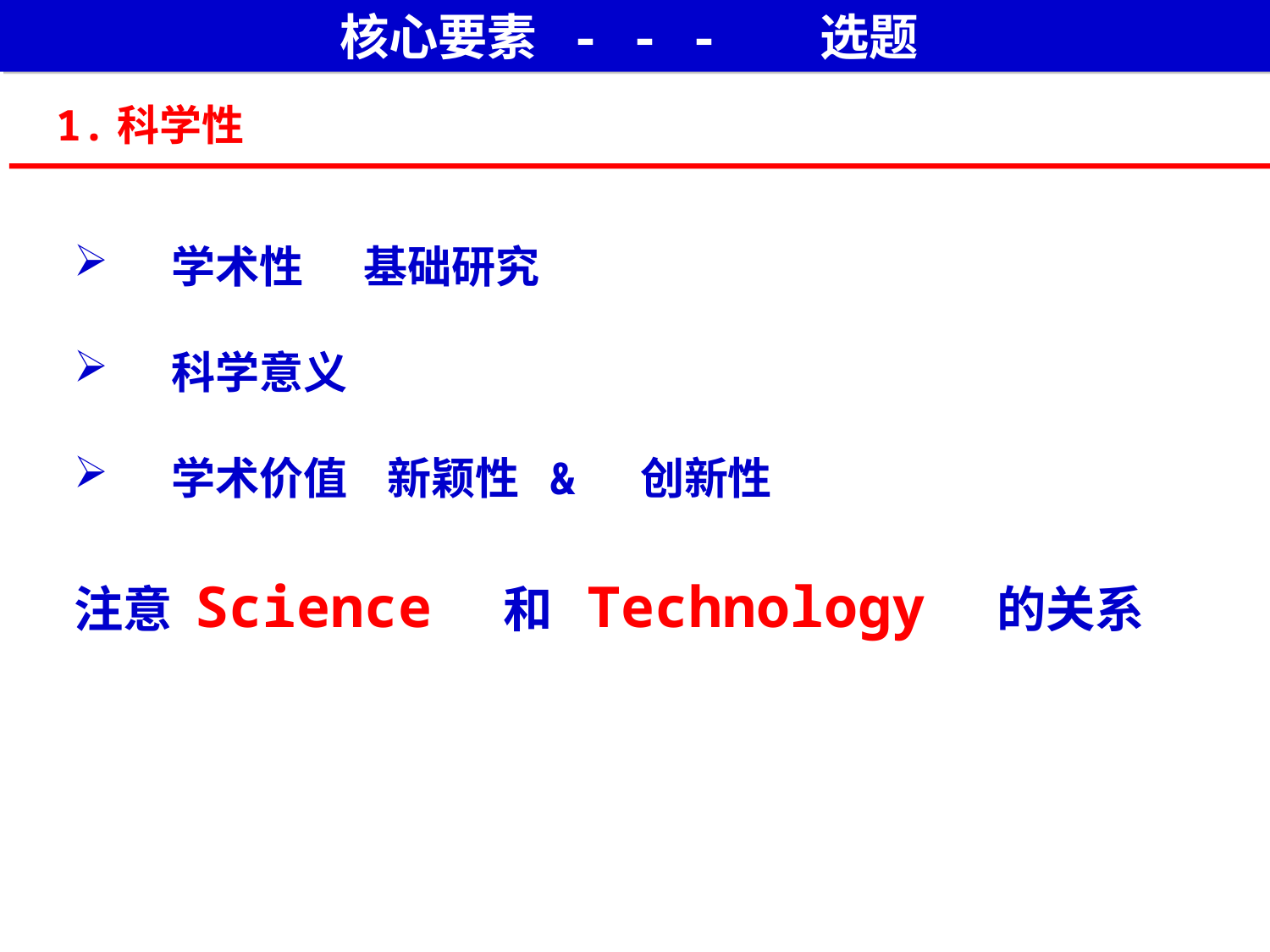

核心要素  - - -   选题
1.科学性

    学术性      基础研究
    科学意义
    学术价值    新颖性  &  创新性
注意 Science  和  Technology  的关系